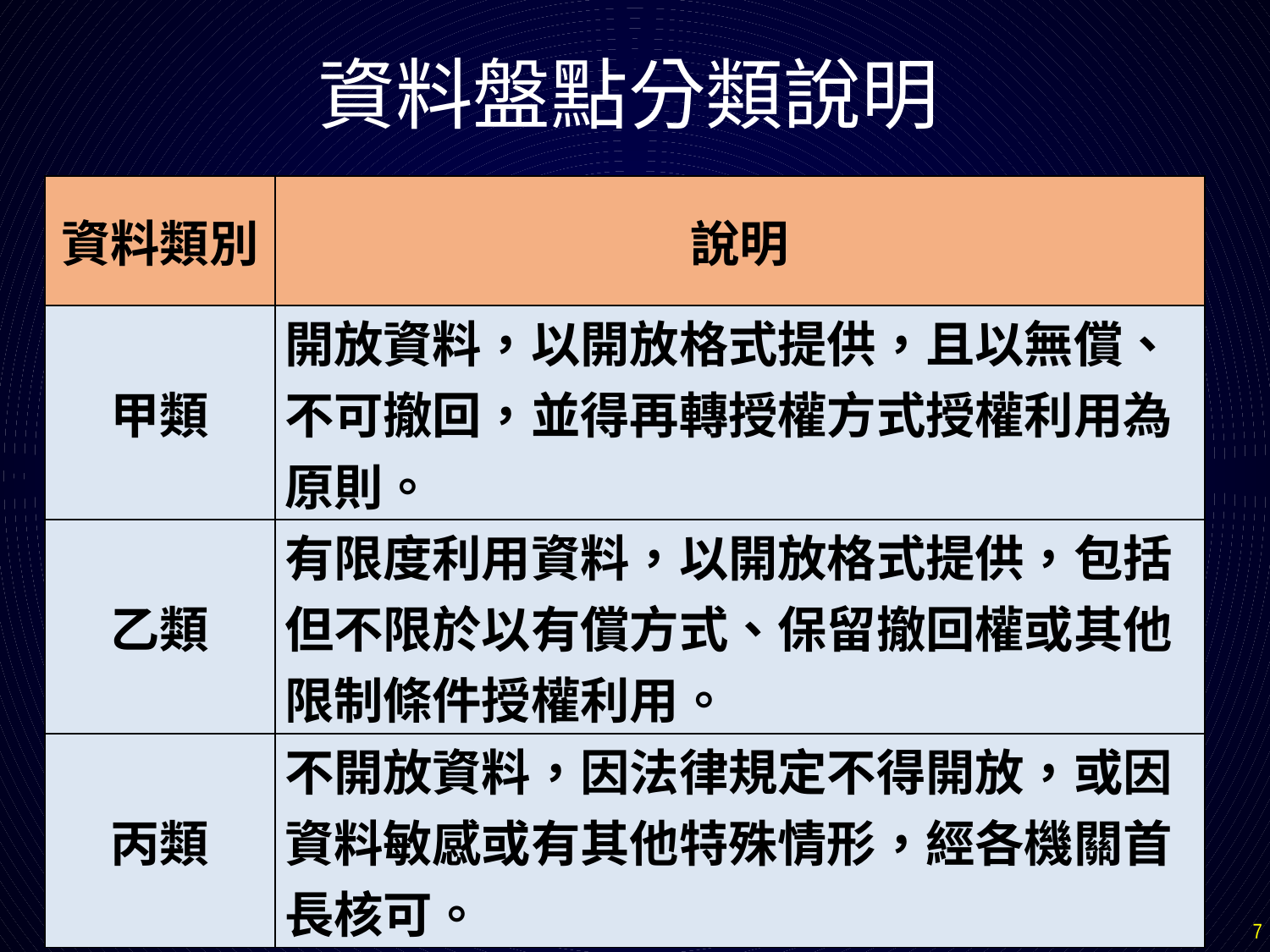

資料盤點分類說明
| 資料類別 | 說明 |
| --- | --- |
| 甲類 | 開放資料，以開放格式提供，且以無償、不可撤回，並得再轉授權方式授權利用為原則。 |
| 乙類 | 有限度利用資料，以開放格式提供，包括但不限於以有償方式、保留撤回權或其他限制條件授權利用。 |
| 丙類 | 不開放資料，因法律規定不得開放，或因資料敏感或有其他特殊情形，經各機關首長核可。 |
2017/7/18
7